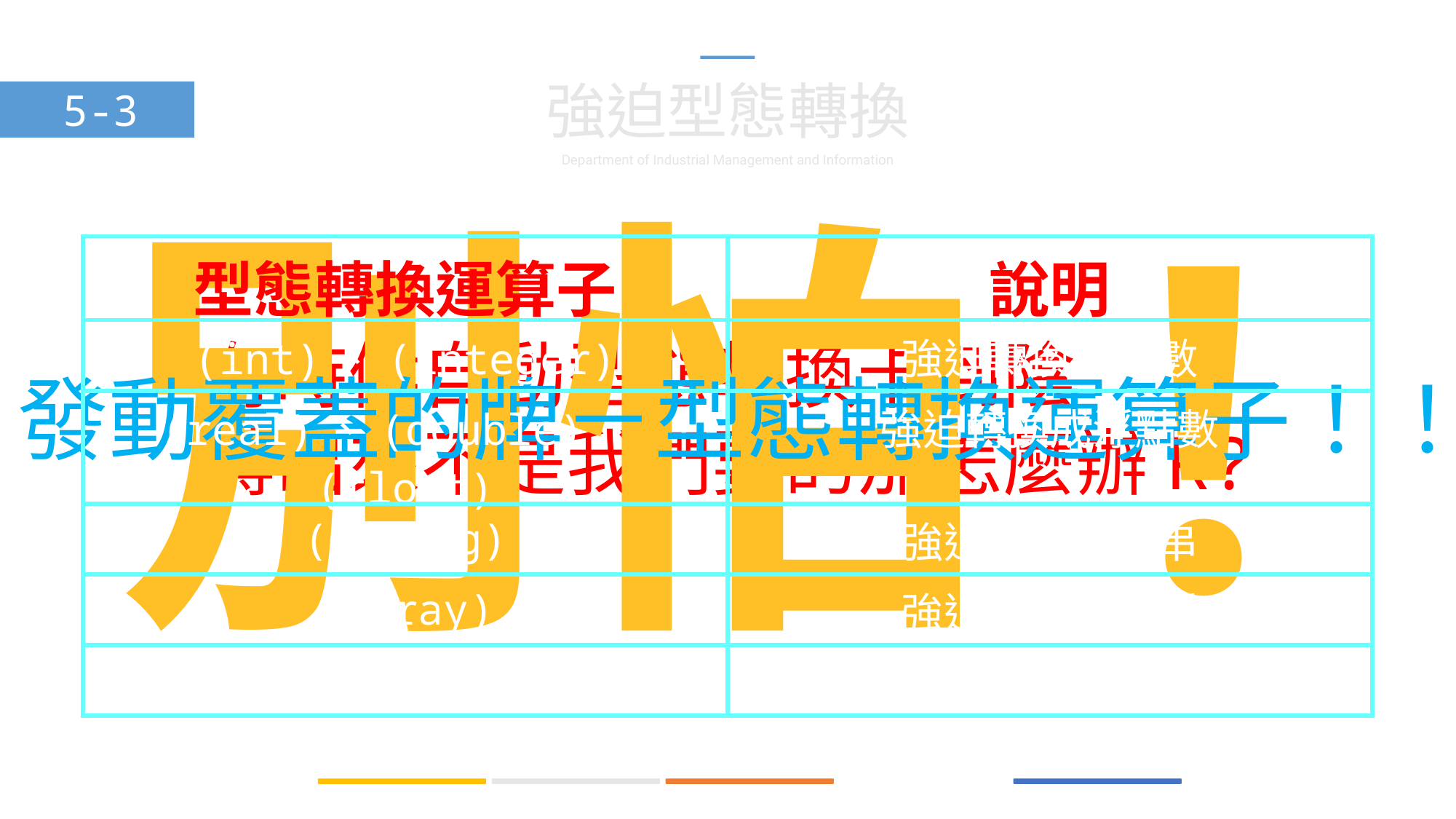

強迫型態轉換
5-3
別怕！
| 型態轉換運算子 | 說明 |
| --- | --- |
| (int)、(integer) | 強迫轉換成整數 |
| (real)、(double)、(float) | 強迫轉換成浮點數 |
| (string) | 強迫轉換成字串 |
| (array) | 強迫轉換成陣列 |
| (object) | 強迫轉換成物件 |
有時候自動型態轉換卡到陰
轉出來不是我們要的那怎麼辦R?
發動覆蓋的牌－型態轉換運算子！！